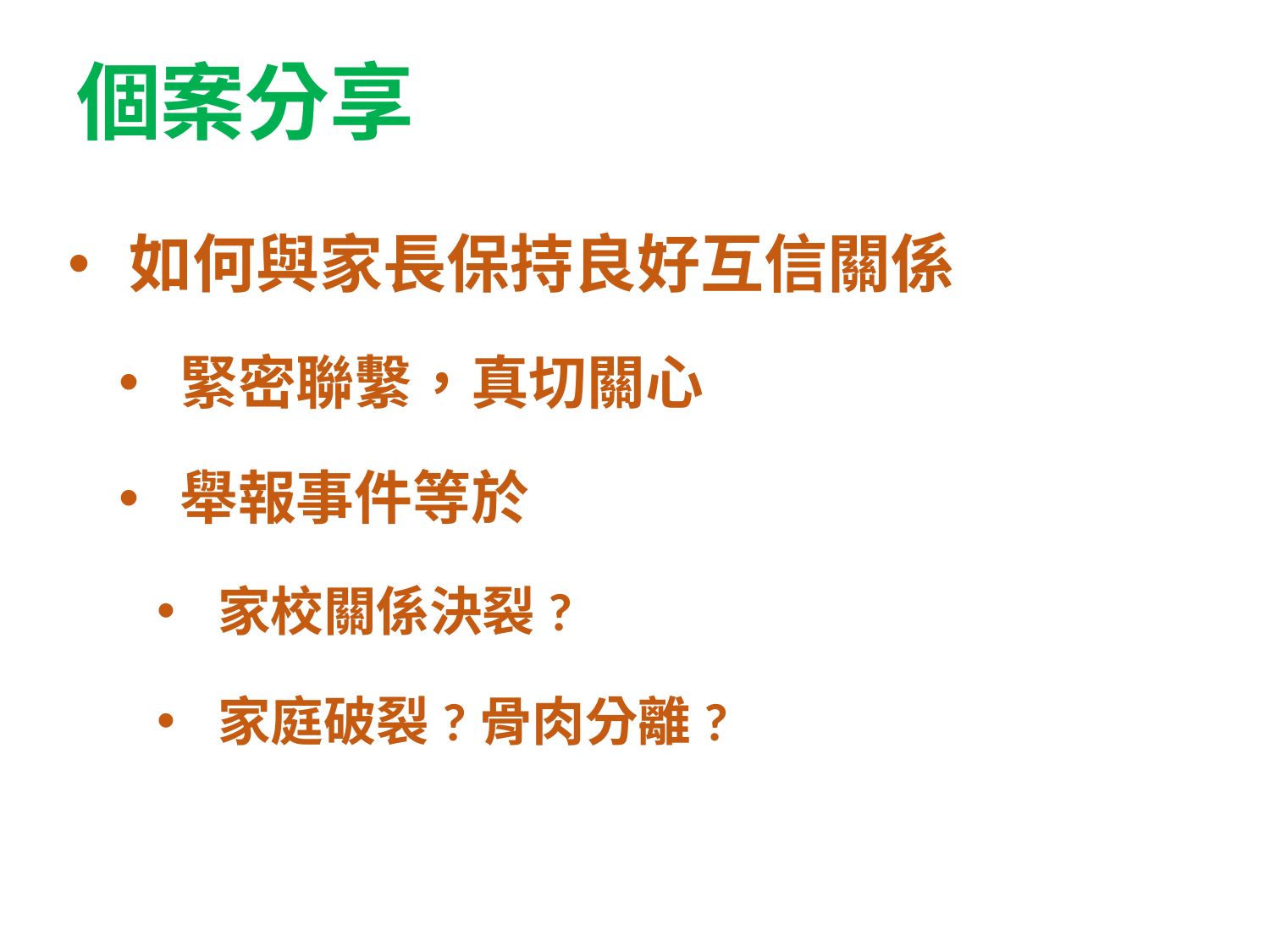

# 個案分享
如何與家長保持良好互信關係
緊密聯繫，真切關心
舉報事件等於
家校關係決裂?
家庭破裂?骨肉分離?